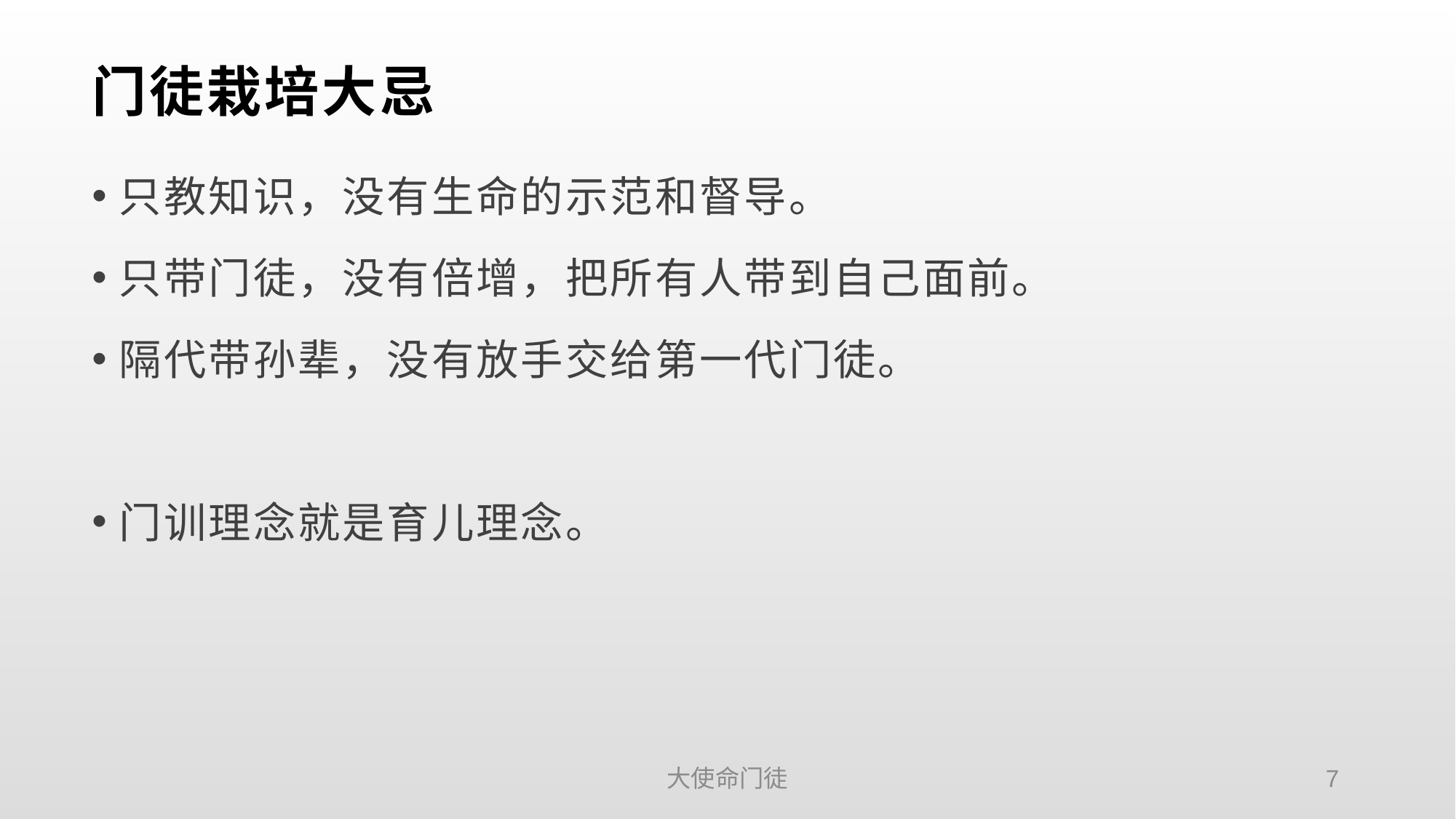

# 门徒栽培大忌
只教知识，没有生命的示范和督导。
只带门徒，没有倍增，把所有人带到自己面前。
隔代带孙辈，没有放手交给第一代门徒。

门训理念就是育儿理念。
大使命门徒
7